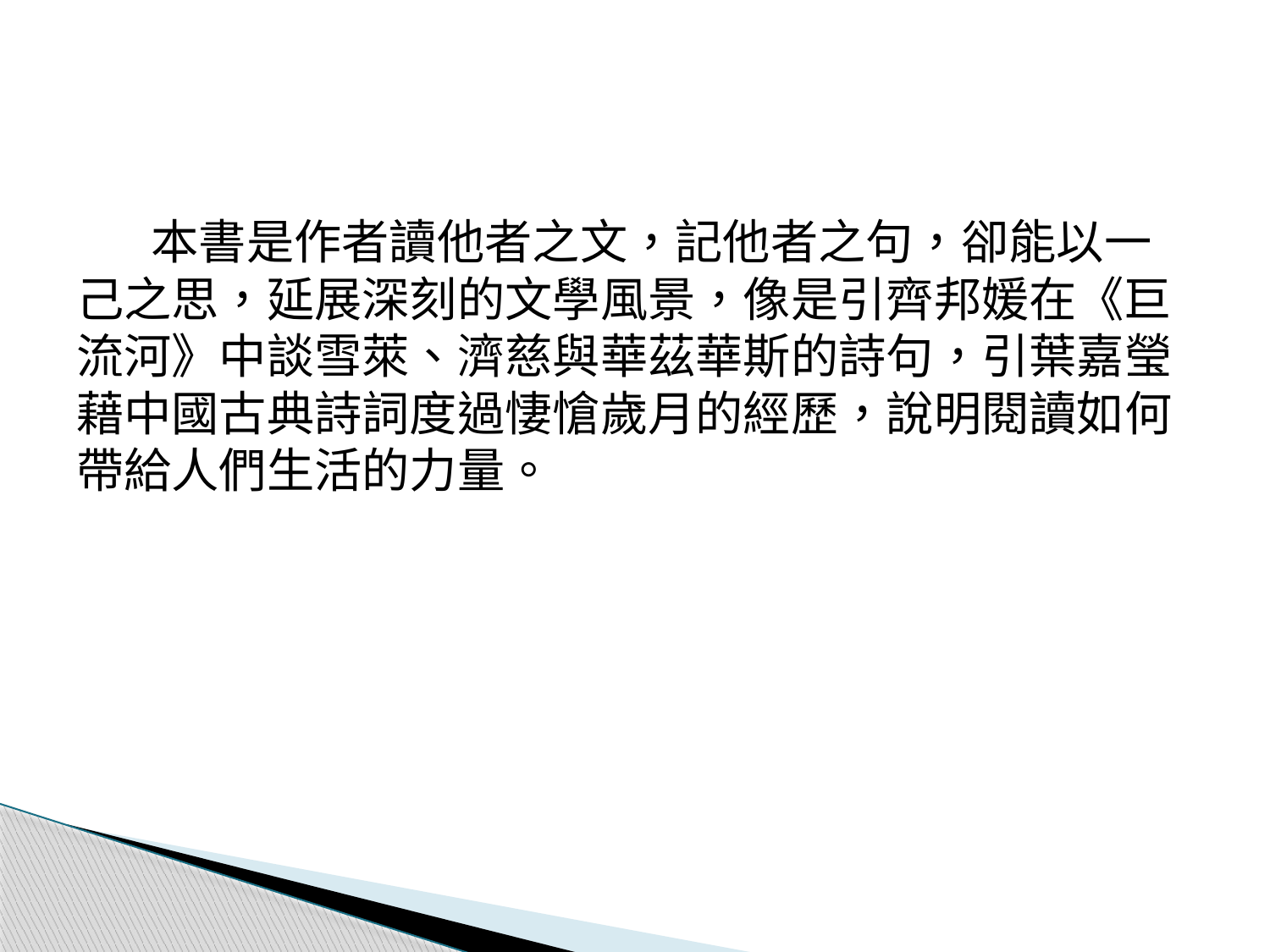

#
      本書是作者讀他者之文，記他者之句，卻能以一己之思，延展深刻的文學風景，像是引齊邦媛在《巨流河》中談雪萊、濟慈與華茲華斯的詩句，引葉嘉瑩藉中國古典詩詞度過悽愴歲月的經歷，說明閱讀如何帶給人們生活的力量。